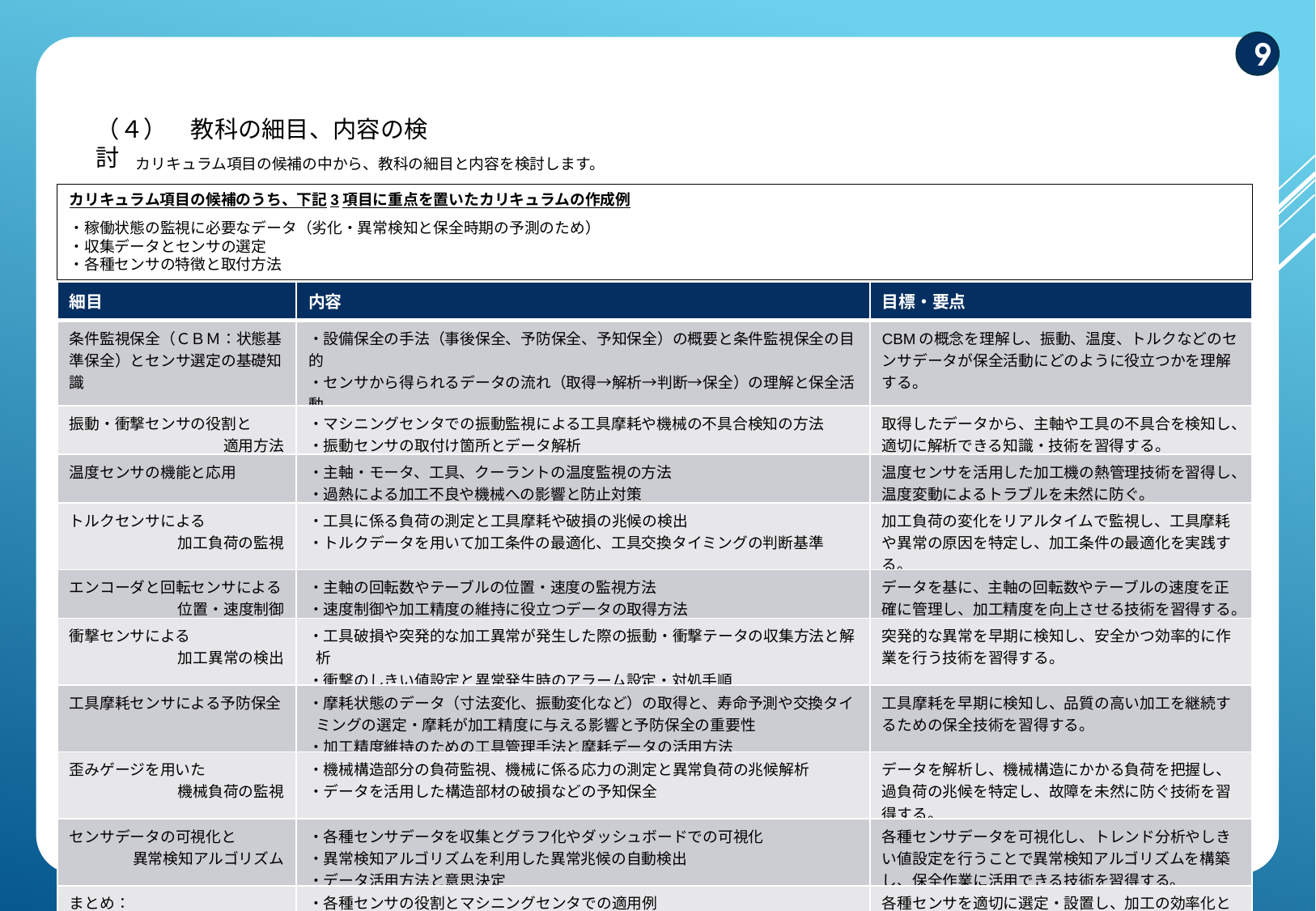

9

カリキュラム開発手順
（４）　教科の細目、内容の検討
　カリキュラム項目の候補の中から、教科の細目と内容を検討します。
カリキュラム項目の候補のうち、下記3項目に重点を置いたカリキュラムの作成例
・稼働状態の監視に必要なデータ（劣化・異常検知と保全時期の予測のため）
・収集データとセンサの選定
・各種センサの特徴と取付方法
| 細目 | 内容 | 目標・要点 |
| --- | --- | --- |
| 条件監視保全（ＣＢＭ：状態基準保全）とセンサ選定の基礎知識 | ・設備保全の手法（事後保全、予防保全、予知保全）の概要と条件監視保全の目的 ・センサから得られるデータの流れ（取得→解析→判断→保全）の理解と保全活動 | CBMの概念を理解し、振動、温度、トルクなどのセンサデータが保全活動にどのように役立つかを理解する。 |
| 振動・衝撃センサの役割と 適用方法 | ・マシニングセンタでの振動監視による工具摩耗や機械の不具合検知の方法 ・振動センサの取付け箇所とデータ解析 | 取得したデータから、主軸や工具の不具合を検知し、適切に解析できる知識・技術を習得する。 |
| 温度センサの機能と応用 | ・主軸・モータ、工具、クーラントの温度監視の方法 ・過熱による加工不良や機械への影響と防止対策 | 温度センサを活用した加工機の熱管理技術を習得し、温度変動によるトラブルを未然に防ぐ。 |
| トルクセンサによる 加工負荷の監視 | ・工具に係る負荷の測定と工具摩耗や破損の兆候の検出 ・トルクデータを用いて加工条件の最適化、工具交換タイミングの判断基準 | 加工負荷の変化をリアルタイムで監視し、工具摩耗や異常の原因を特定し、加工条件の最適化を実践する。 |
| エンコーダと回転センサによる 位置・速度制御 | ・主軸の回転数やテーブルの位置・速度の監視方法 ・速度制御や加工精度の維持に役立つデータの取得方法 | データを基に、主軸の回転数やテーブルの速度を正確に管理し、加工精度を向上させる技術を習得する。 |
| 衝撃センサによる 加工異常の検出 | ・工具破損や突発的な加工異常が発生した際の振動・衝撃テータの収集方法と解析 ・衝撃のしきい値設定と異常発生時のアラーム設定・対処手順 | 突発的な異常を早期に検知し、安全かつ効率的に作業を行う技術を習得する。 |
| 工具摩耗センサによる予防保全 | ・摩耗状態のデータ（寸法変化、振動変化など）の取得と、寿命予測や交換タイミングの選定・摩耗が加工精度に与える影響と予防保全の重要性 ・加工精度維持のための工具管理手法と摩耗データの活用方法 | 工具摩耗を早期に検知し、品質の高い加工を継続するための保全技術を習得する。 |
| 歪みゲージを用いた 機械負荷の監視 | ・機械構造部分の負荷監視、機械に係る応力の測定と異常負荷の兆候解析 ・データを活用した構造部材の破損などの予知保全 | データを解析し、機械構造にかかる負荷を把握し、過負荷の兆候を特定し、故障を未然に防ぐ技術を習得する。 |
| センサデータの可視化と 異常検知アルゴリズム | ・各種センサデータを収集とグラフ化やダッシュボードでの可視化 ・異常検知アルゴリズムを利用した異常兆候の自動検出 ・データ活用方法と意思決定 | 各種センサデータを可視化し、トレンド分析やしきい値設定を行うことで異常検知アルゴリズムを構築し、保全作業に活用できる技術を習得する。 |
| まとめ： センサ選定と設置による マシニングセンタの最適化 | ・各種センサの役割とマシニングセンタでの適用例 ・データを用いた加工機の最適化方法 ・異常検知や保全計画を立案と、システム全体の運用シミュレーション | 各種センサを適切に選定・設置し、加工の効率化と最適な保全手法の選択と保全計画を立案するための知識と技術を習得する。 |